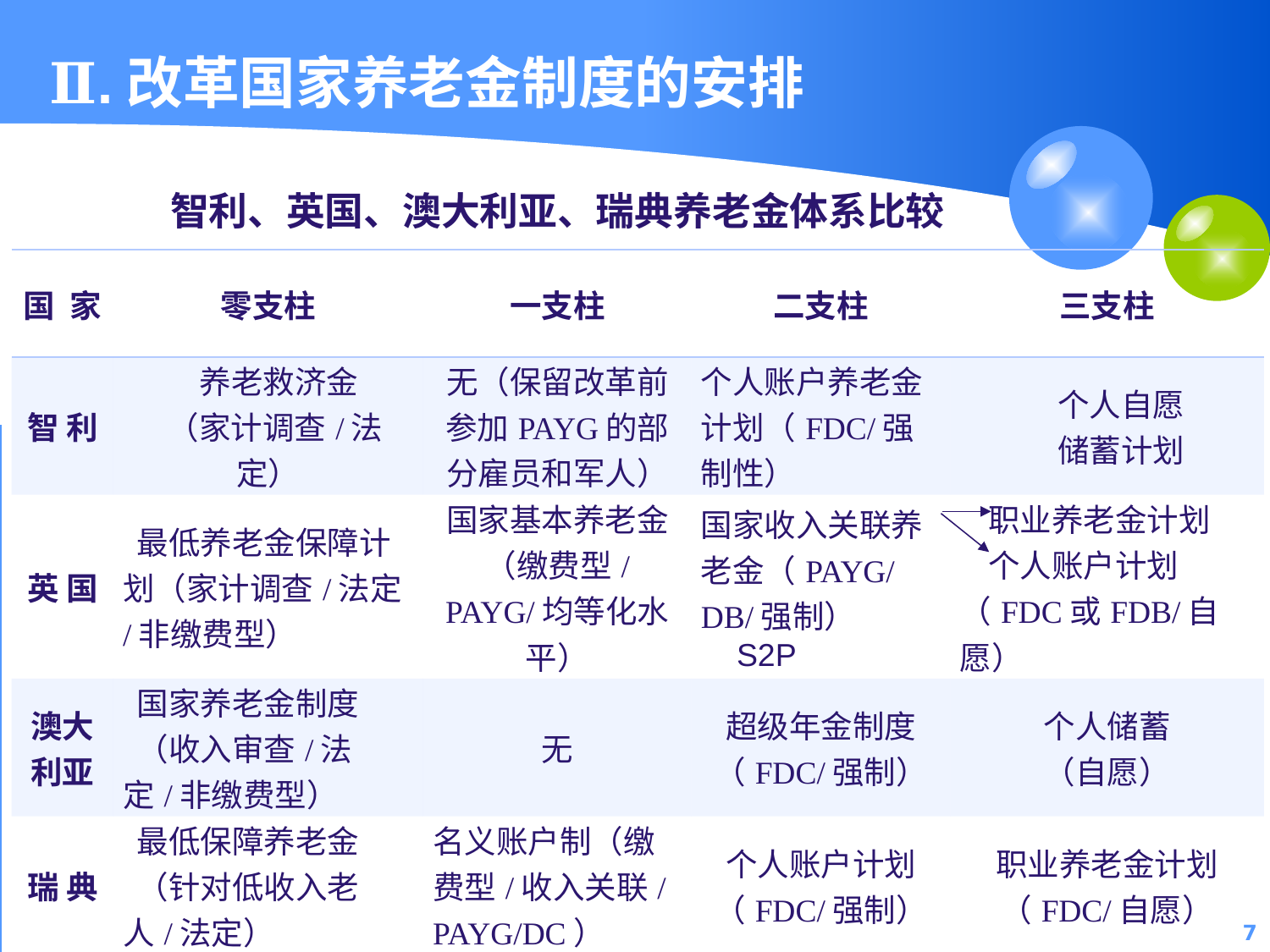

7
# Ⅱ.改革国家养老金制度的安排
智利、英国、澳大利亚、瑞典养老金体系比较
| 国 家 | 零支柱 | 一支柱 | 二支柱 | 三支柱 |
| --- | --- | --- | --- | --- |
| 智 利 | 养老救济金 （家计调查/法定） | 无（保留改革前参加PAYG的部分雇员和军人） | 个人账户养老金计划（FDC/强制性） | 个人自愿 储蓄计划 |
| 英 国 | 最低养老金保障计划（家计调查/法定/非缴费型） | 国家基本养老金（缴费型/PAYG/均等化水平） | 国家收入关联养老金（PAYG/DB/强制） S2P | 职业养老金计划 个人账户计划（FDC或FDB/自愿） |
| 澳大利亚 | 国家养老金制度 （收入审查/法定/非缴费型） | 无 | 超级年金制度 （FDC/强制） | 个人储蓄 （自愿） |
| 瑞 典 | 最低保障养老金 （针对低收入老人/法定） | 名义账户制（缴费型/收入关联/PAYG/DC） | 个人账户计划 （FDC/强制） | 职业养老金计划 （FDC/自愿） |